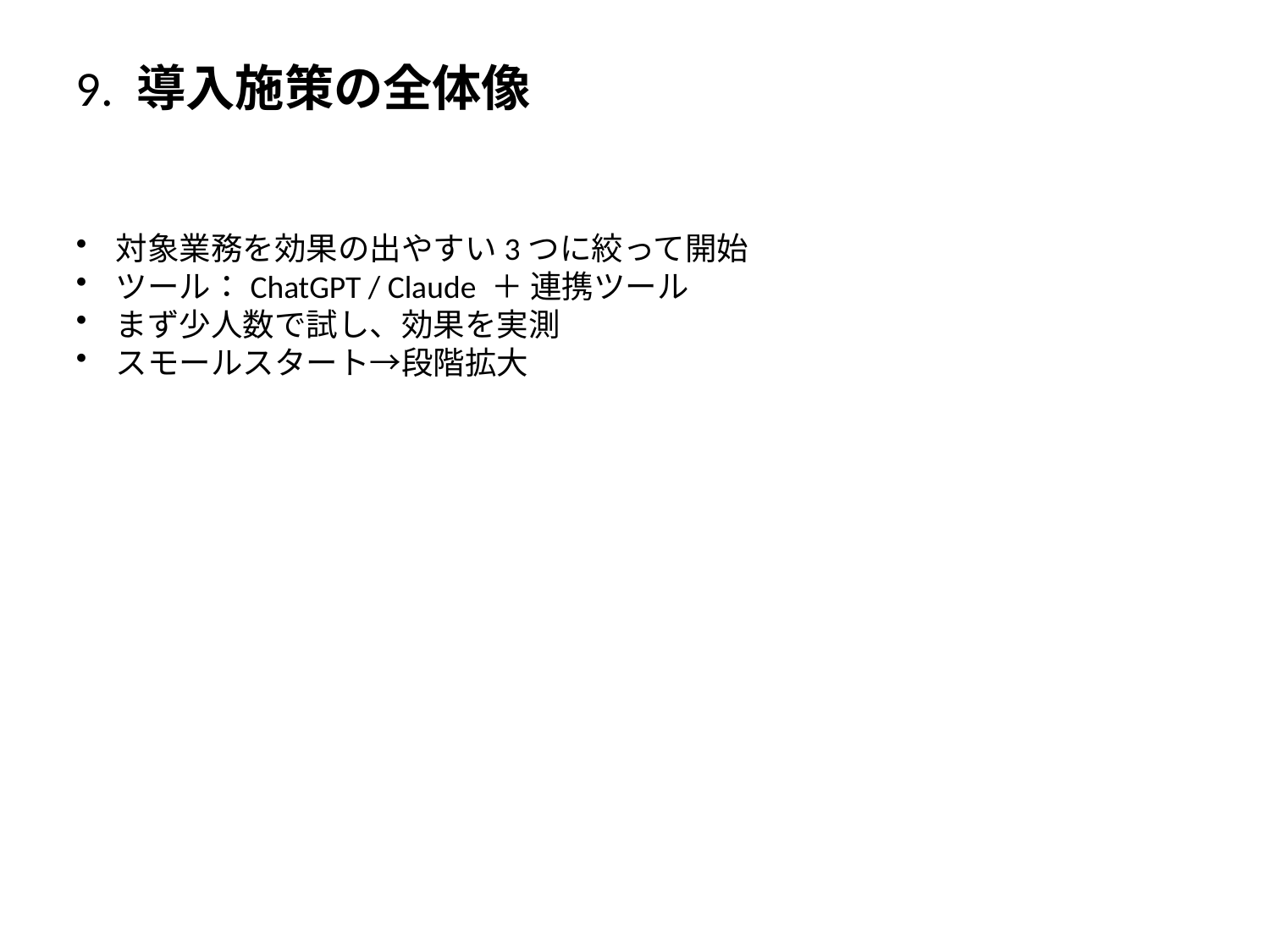

# 9. 導入施策の全体像
対象業務を効果の出やすい3つに絞って開始
ツール：ChatGPT / Claude ＋ 連携ツール
まず少人数で試し、効果を実測
スモールスタート→段階拡大